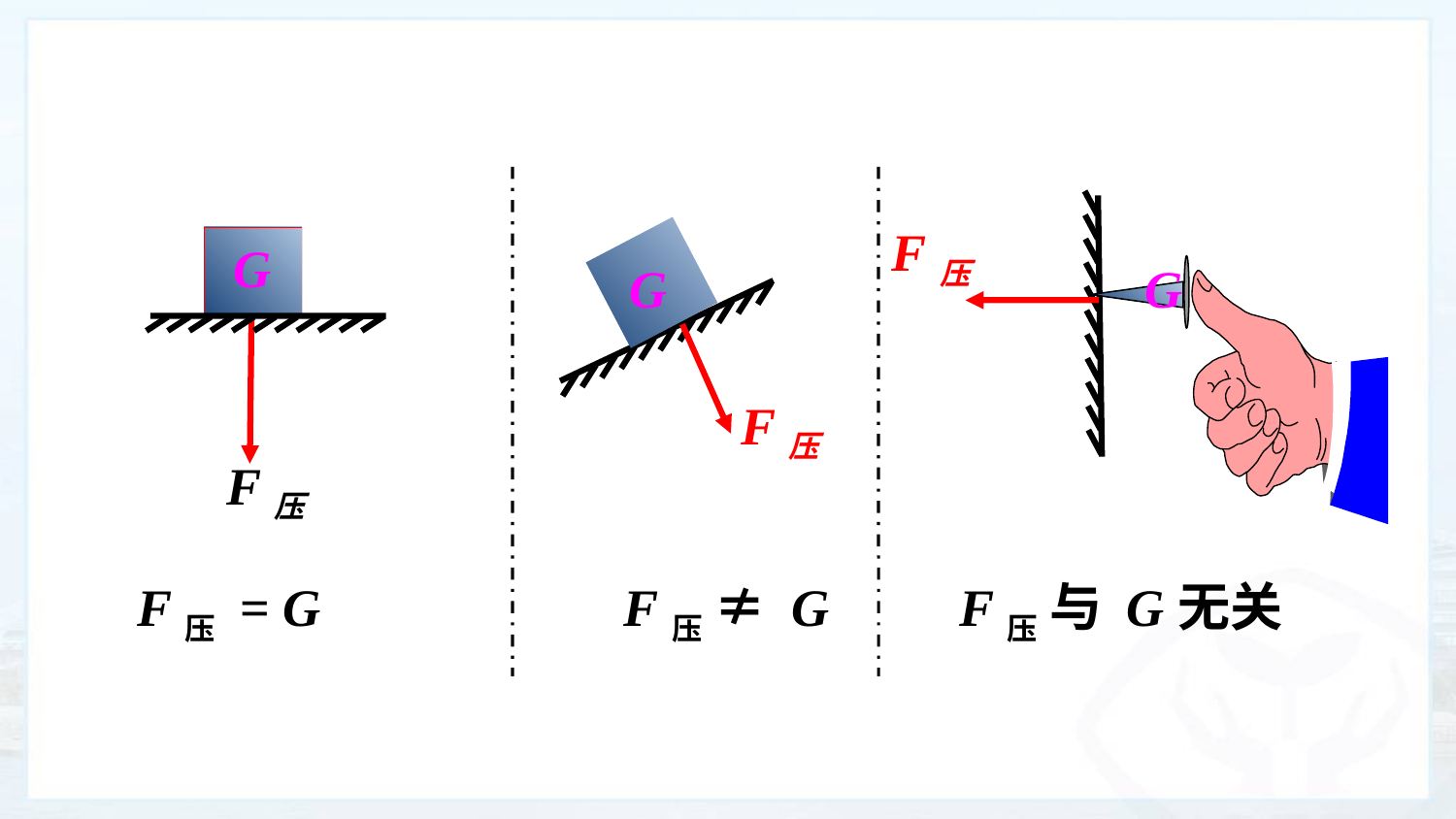

F压

G

G
G

F压
F压
F压 = G
F压 ≠ G
F压 与 G无关